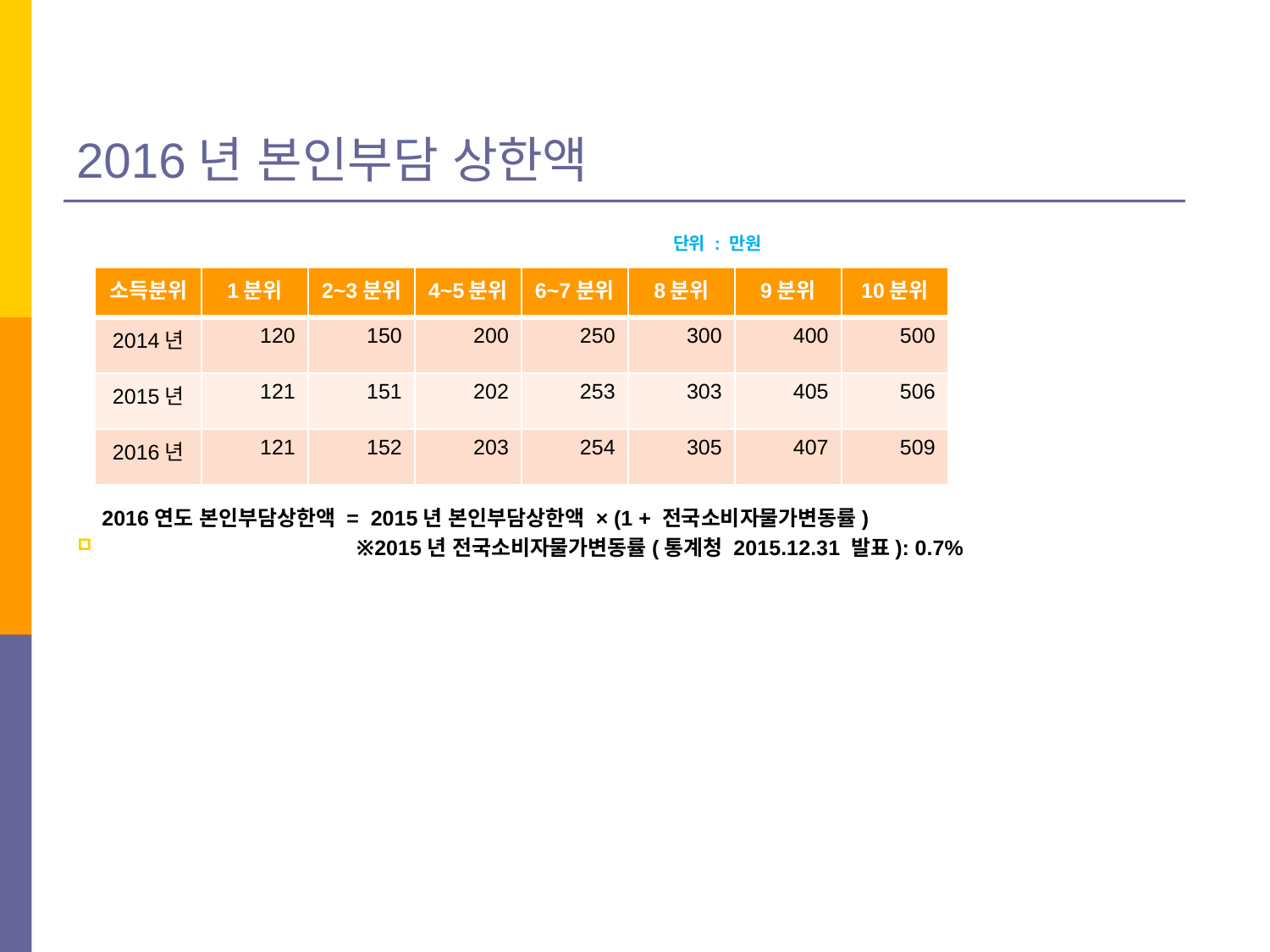

# 2016년 본인부담 상한액
                                                                                                                                                   단위 : 만원

     2016연도 본인부담상한액 =  2015년 본인부담상한액 × (1 + 전국소비자물가변동률)
                                       ※2015년 전국소비자물가변동률(통계청 2015.12.31 발표): 0.7%

| 소득분위 | 1분위 | 2~3분위 | 4~5분위 | 6~7분위 | 8분위 | 9분위 | 10분위 |
| --- | --- | --- | --- | --- | --- | --- | --- |
| 2014년 | 120 | 150 | 200 | 250 | 300 | 400 | 500 |
| 2015년 | 121 | 151 | 202 | 253 | 303 | 405 | 506 |
| 2016년 | 121 | 152 | 203 | 254 | 305 | 407 | 509 |